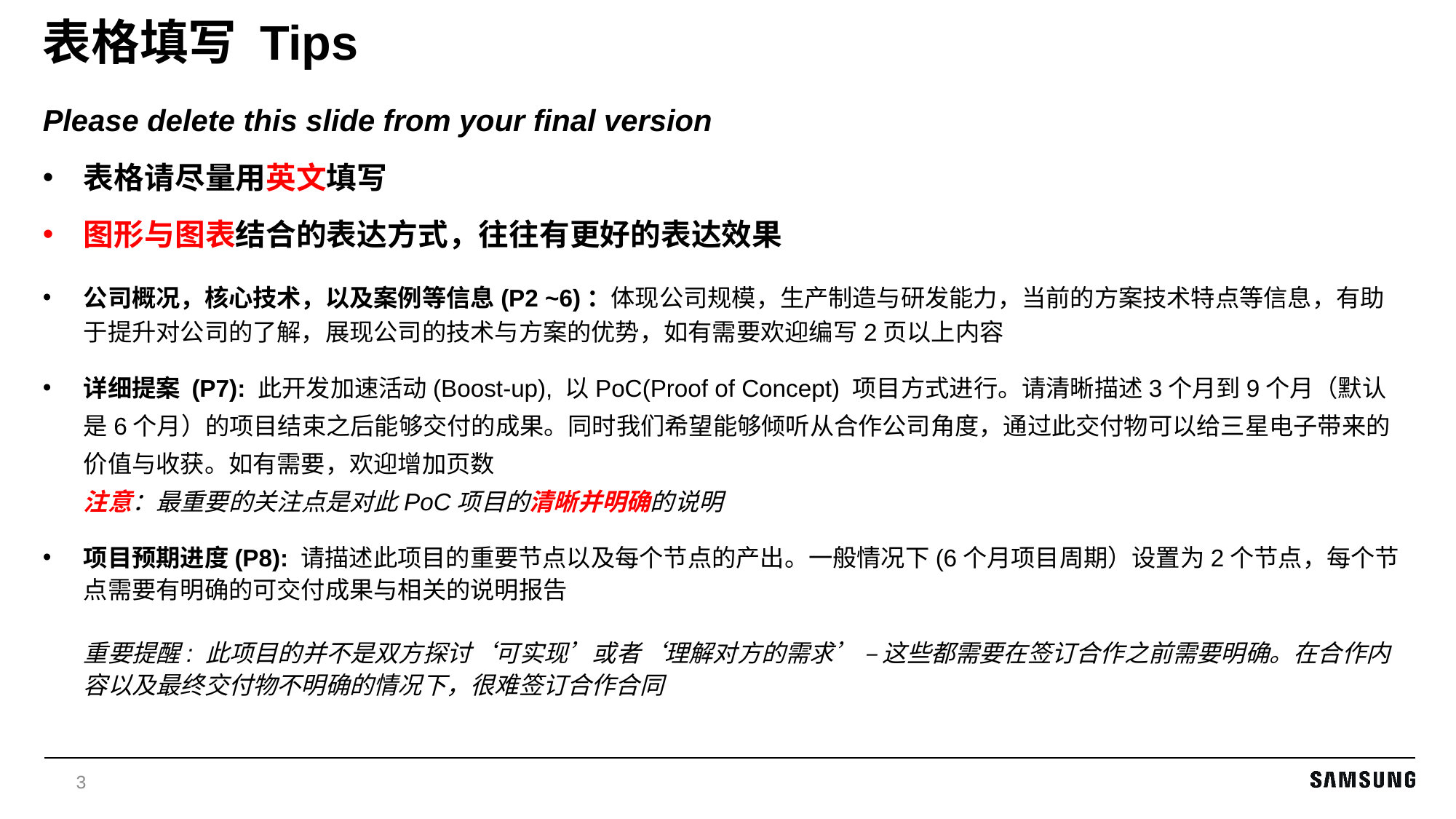

# 表格填写 Tips
Please delete this slide from your final version
表格请尽量用英文填写
图形与图表结合的表达方式，往往有更好的表达效果
公司概况，核心技术，以及案例等信息(P2 ~6)：体现公司规模，生产制造与研发能力，当前的方案技术特点等信息，有助于提升对公司的了解，展现公司的技术与方案的优势，如有需要欢迎编写2页以上内容
详细提案 (P7): 此开发加速活动(Boost-up), 以PoC(Proof of Concept) 项目方式进行。请清晰描述3个月到9个月（默认是6个月）的项目结束之后能够交付的成果。同时我们希望能够倾听从合作公司角度，通过此交付物可以给三星电子带来的价值与收获。如有需要，欢迎增加页数
注意：最重要的关注点是对此PoC项目的清晰并明确的说明
项目预期进度(P8): 请描述此项目的重要节点以及每个节点的产出。一般情况下(6个月项目周期）设置为2个节点，每个节点需要有明确的可交付成果与相关的说明报告
重要提醒: 此项目的并不是双方探讨‘可实现’或者‘理解对方的需求’ – 这些都需要在签订合作之前需要明确。在合作内容以及最终交付物不明确的情况下，很难签订合作合同
3